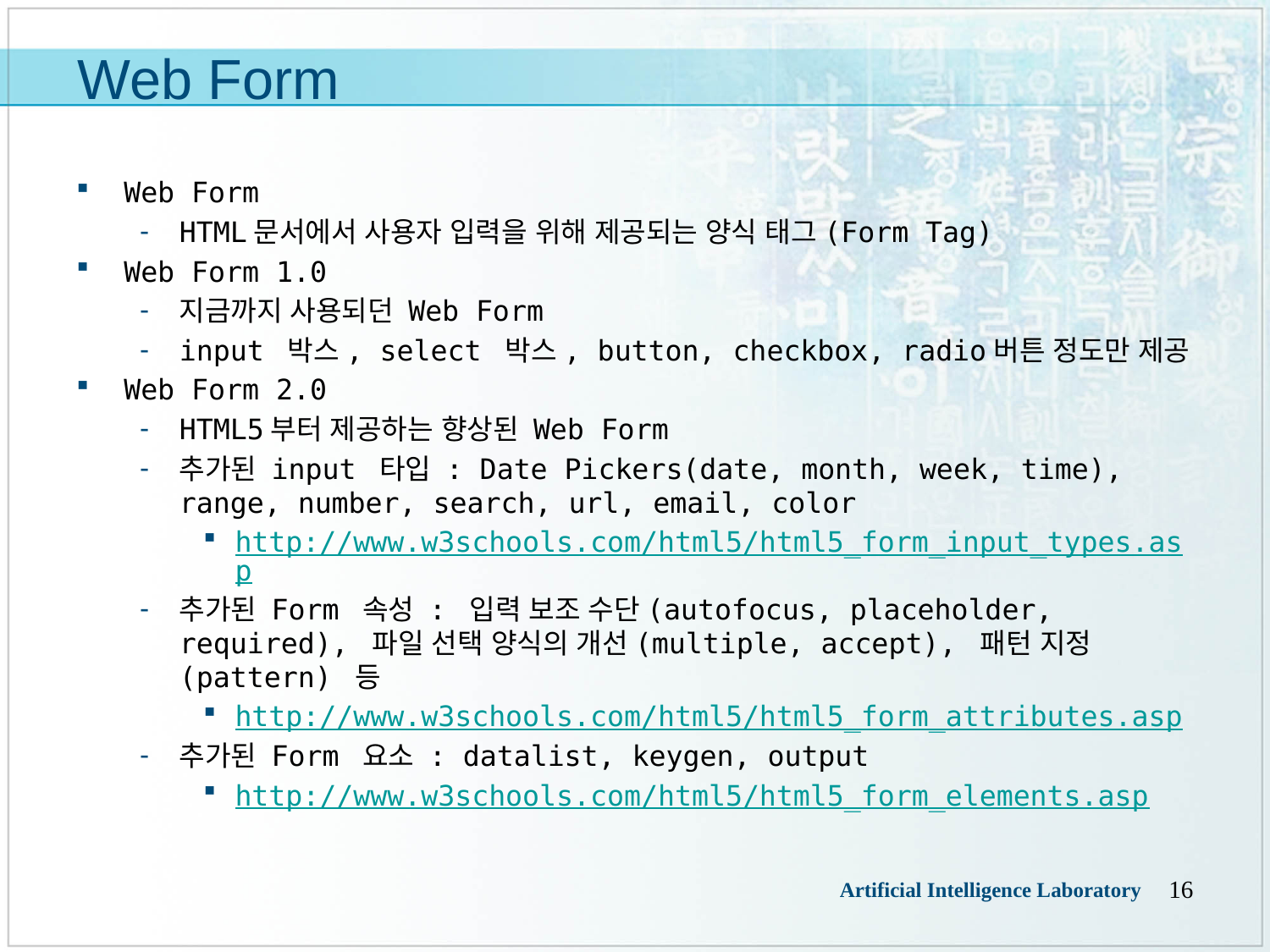

# Web Form
Web Form
HTML문서에서 사용자 입력을 위해 제공되는 양식 태그(Form Tag)
Web Form 1.0
지금까지 사용되던 Web Form
input 박스, select 박스, button, checkbox, radio버튼 정도만 제공
Web Form 2.0
HTML5부터 제공하는 향상된 Web Form
추가된 input 타입 : Date Pickers(date, month, week, time), range, number, search, url, email, color
http://www.w3schools.com/html5/html5_form_input_types.asp
추가된 Form 속성 : 입력 보조 수단(autofocus, placeholder, required), 파일 선택 양식의 개선(multiple, accept), 패턴 지정(pattern) 등
http://www.w3schools.com/html5/html5_form_attributes.asp
추가된 Form 요소 : datalist, keygen, output
http://www.w3schools.com/html5/html5_form_elements.asp
16